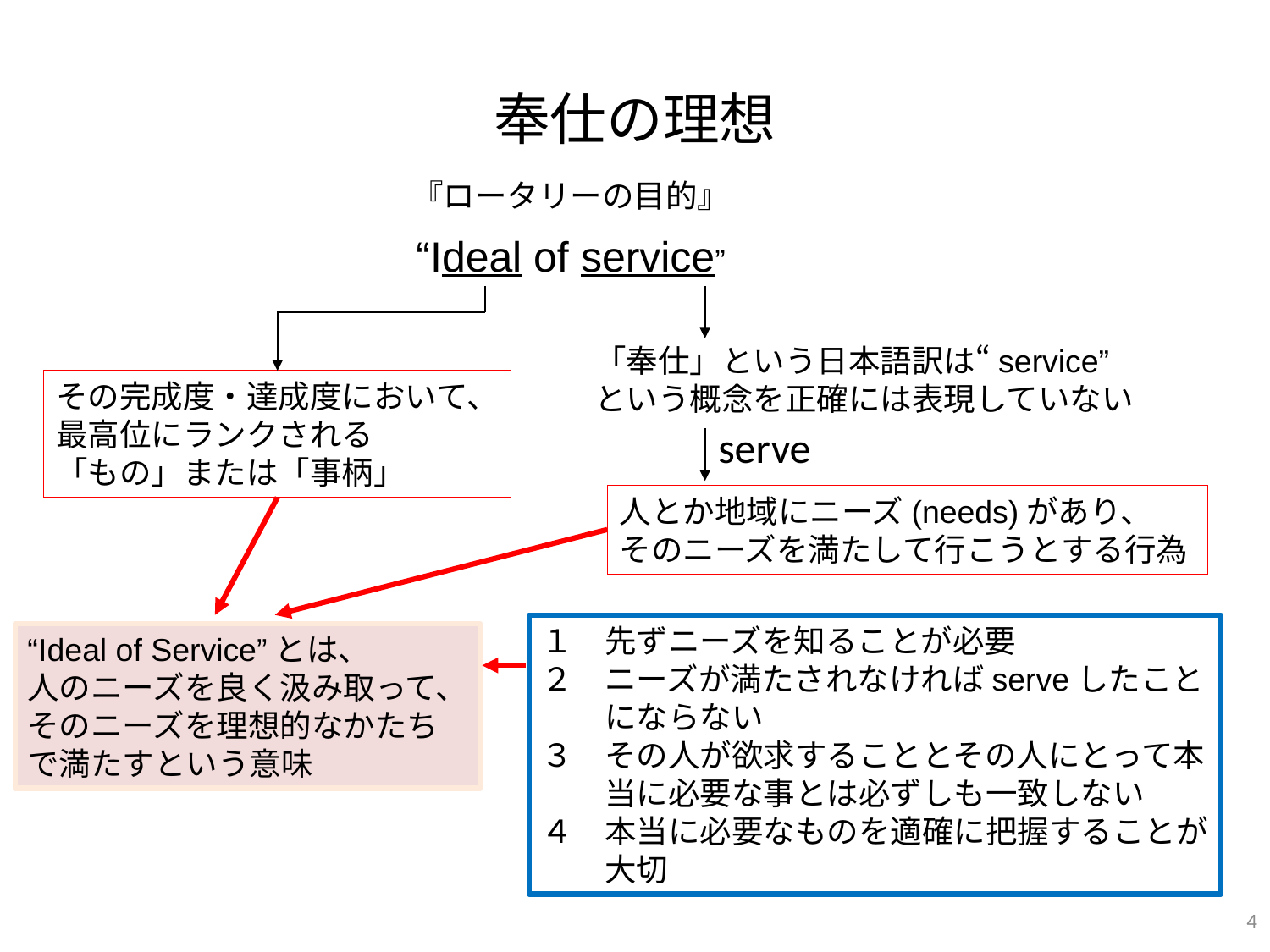

# 奉仕の理想
『ロータリーの目的』
“Ideal of service”
「奉仕」という日本語訳は“service”
という概念を正確には表現していない
その完成度・達成度において、
最高位にランクされる
「もの」または「事柄」
serve
人とか地域にニーズ(needs)があり、
そのニーズを満たして行こうとする行為
１　先ずニーズを知ることが必要
２　ニーズが満たされなければserveしたこと
　　にならない
３　その人が欲求することとその人にとって本
　　当に必要な事とは必ずしも一致しない
４　本当に必要なものを適確に把握することが
　　大切
“Ideal of Service”とは、
人のニーズを良く汲み取って、
そのニーズを理想的なかたち
で満たすという意味
4